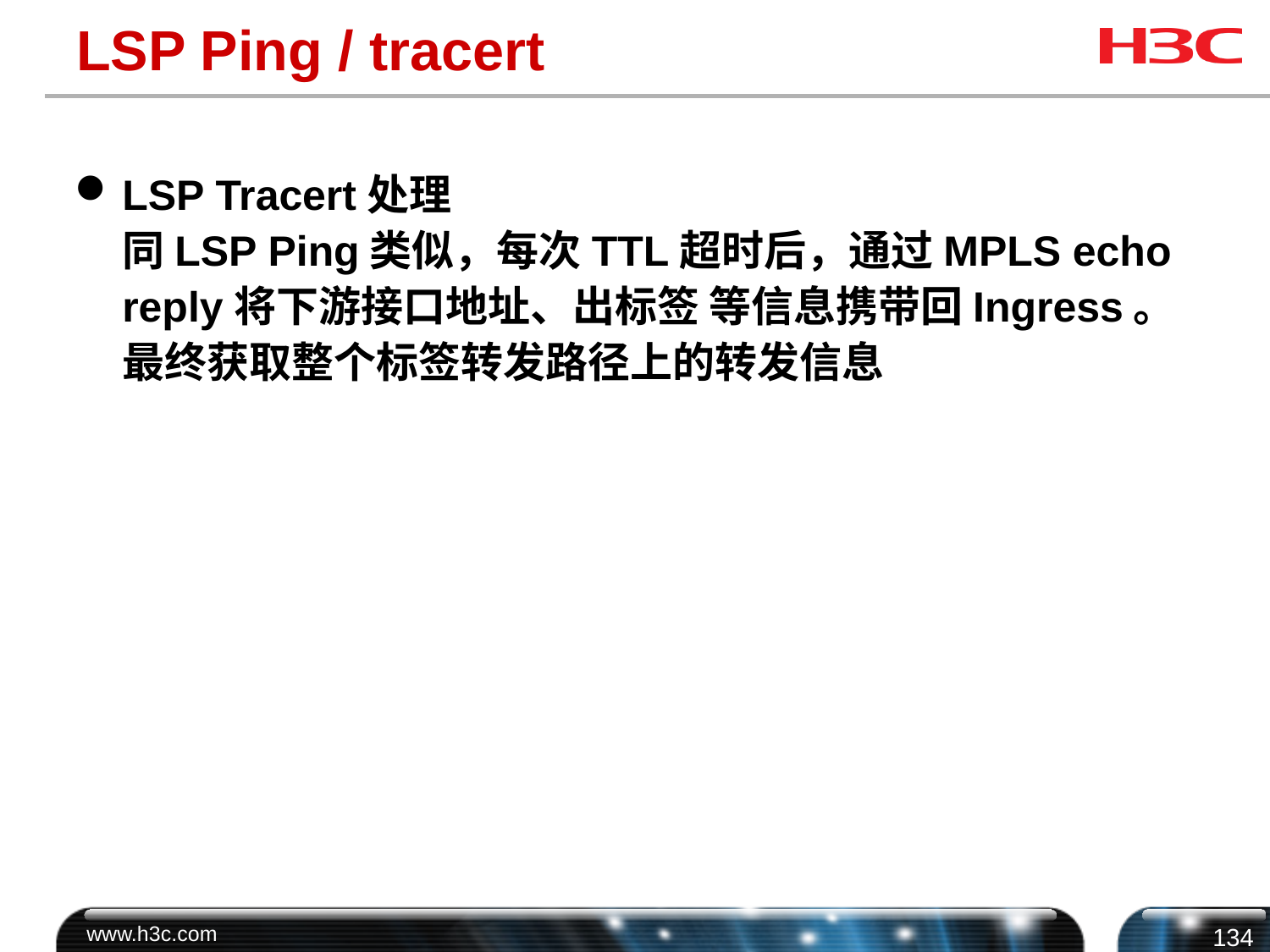

# LSP Ping / tracert
LSP Tracert处理
	同LSP Ping类似，每次TTL超时后，通过MPLS echo reply将下游接口地址、出标签 等信息携带回Ingress。最终获取整个标签转发路径上的转发信息